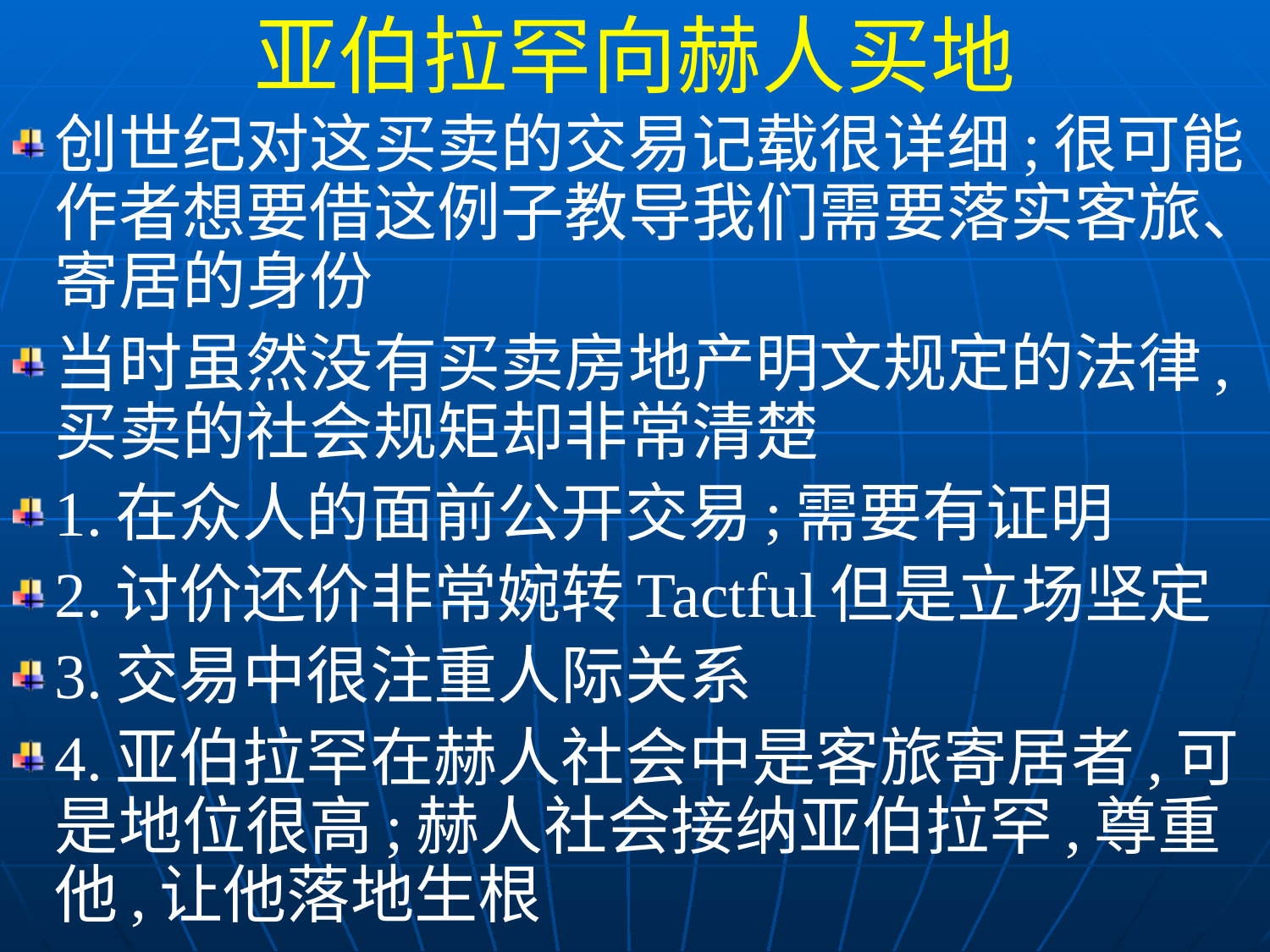

亚伯拉罕向赫人买地
创世纪对这买卖的交易记载很详细;很可能作者想要借这例子教导我们需要落实客旅、寄居的身份
当时虽然没有买卖房地产明文规定的法律,买卖的社会规矩却非常清楚
1.在众人的面前公开交易;需要有证明
2.讨价还价非常婉转Tactful但是立场坚定
3.交易中很注重人际关系
4.亚伯拉罕在赫人社会中是客旅寄居者,可是地位很高;赫人社会接纳亚伯拉罕,尊重他,让他落地生根